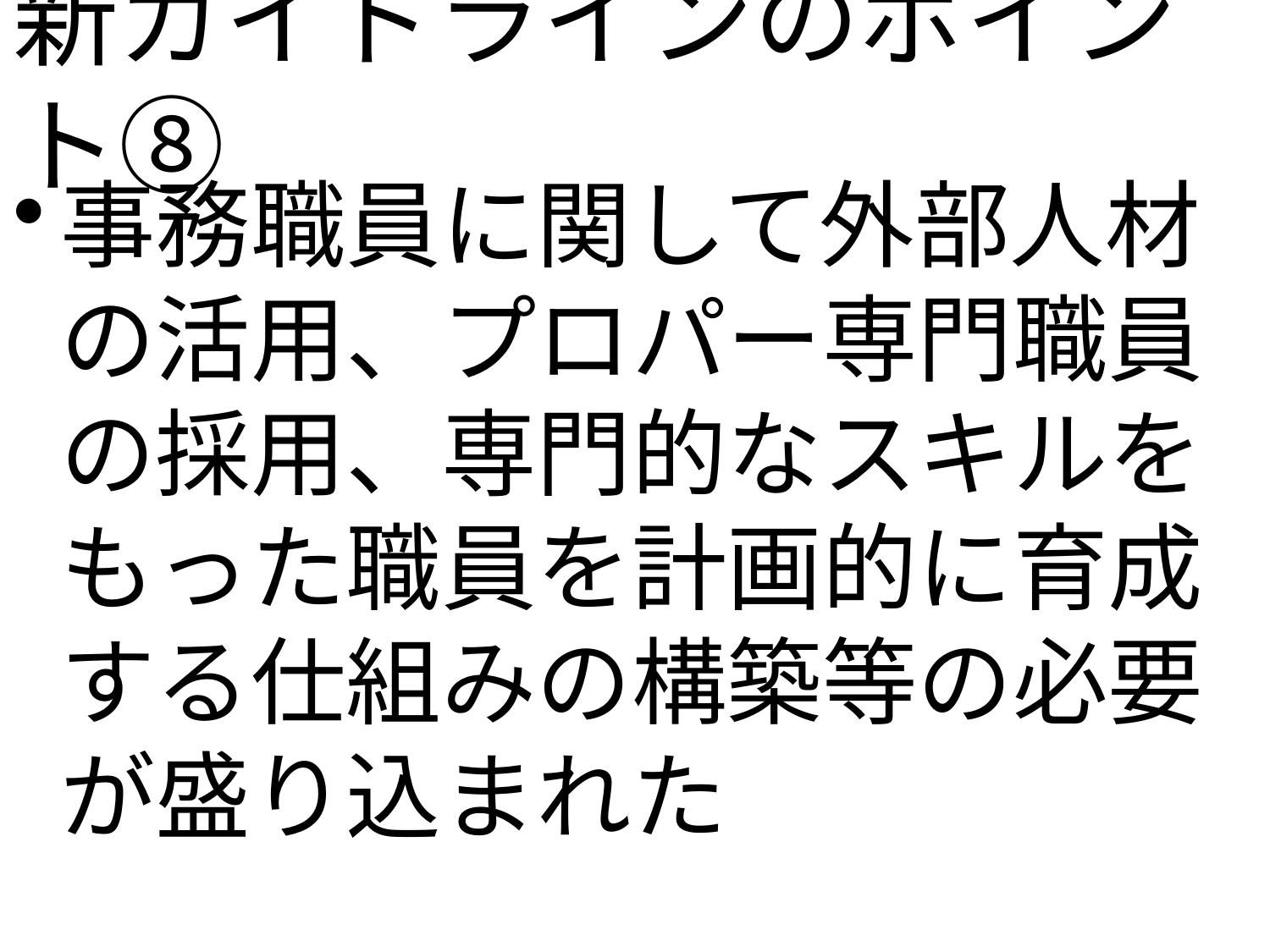

# 新ガイドラインのポイント⑧
事務職員に関して外部人材の活用、プロパー専門職員の採用、専門的なスキルをもった職員を計画的に育成する仕組みの構築等の必要が盛り込まれた